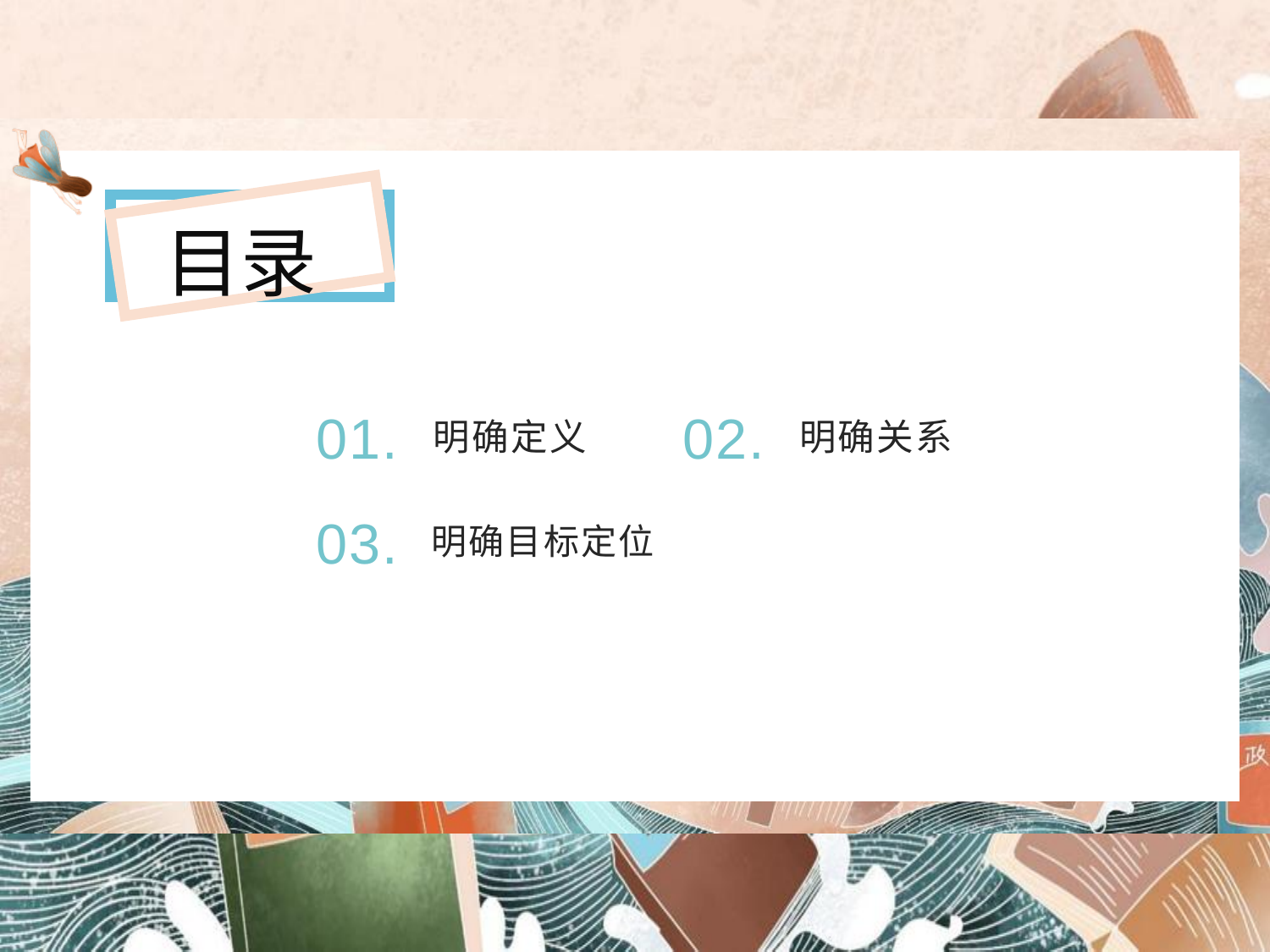

目录
01.
02.
明确定义
明确关系
03.
明确目标定位